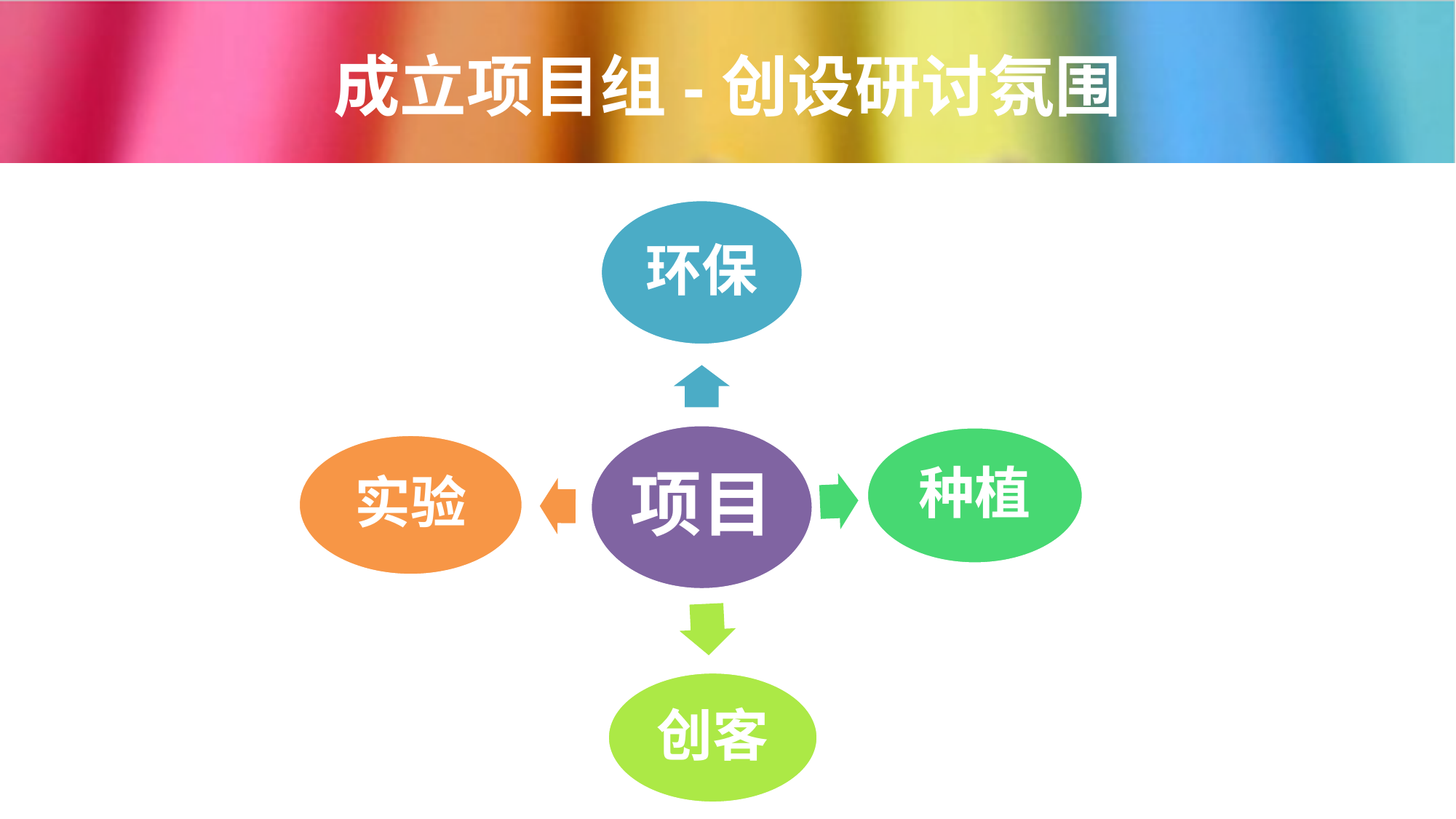

# 成立项目组-创设研讨氛围
项目

环保

种植

创客

实验